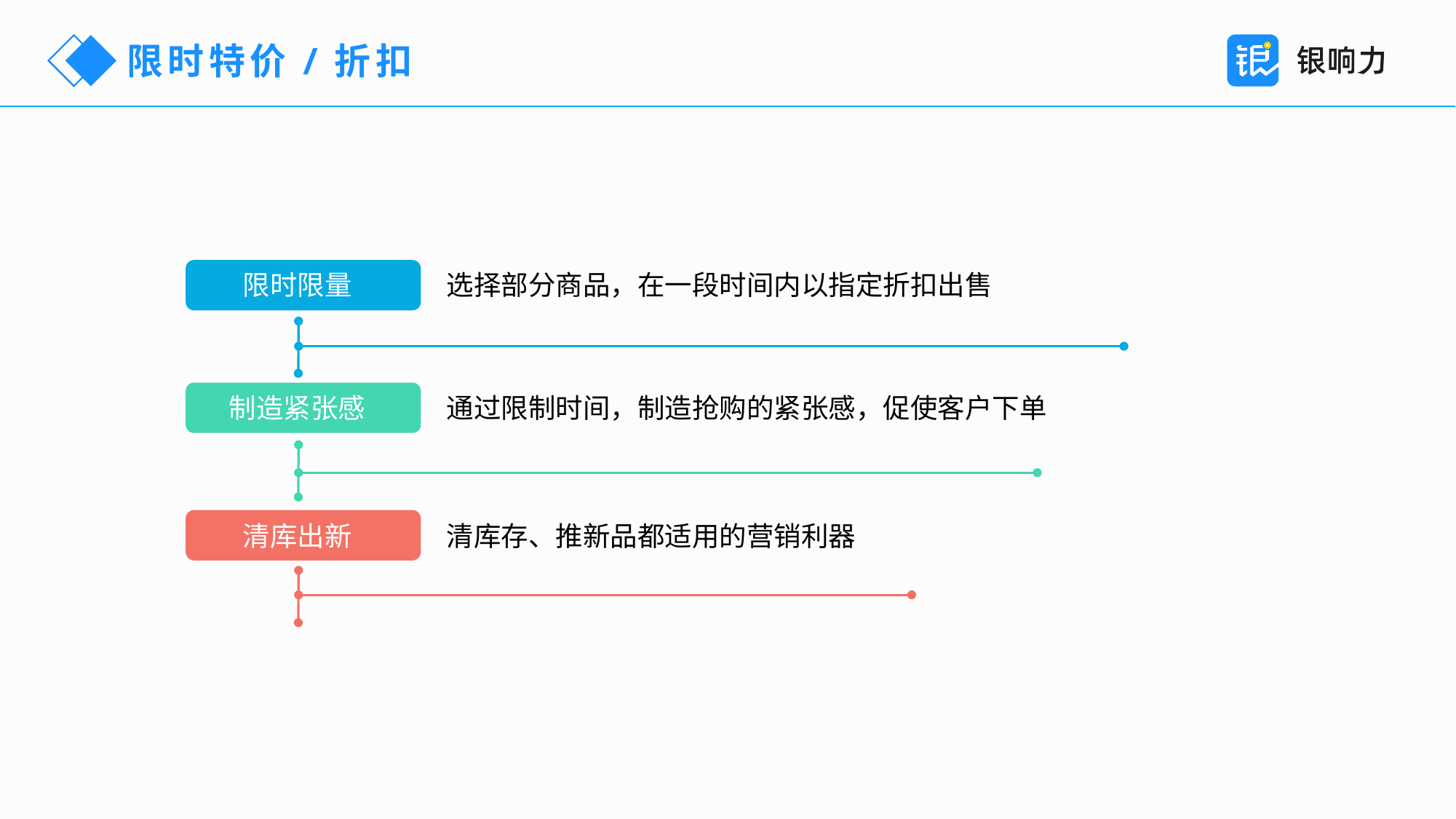

限时特价/折扣

限时限量
选择部分商品，在一段时间内以指定折扣出售

制造紧张感
通过限制时间，制造抢购的紧张感，促使客户下单

清库出新
清库存、推新品都适用的营销利器